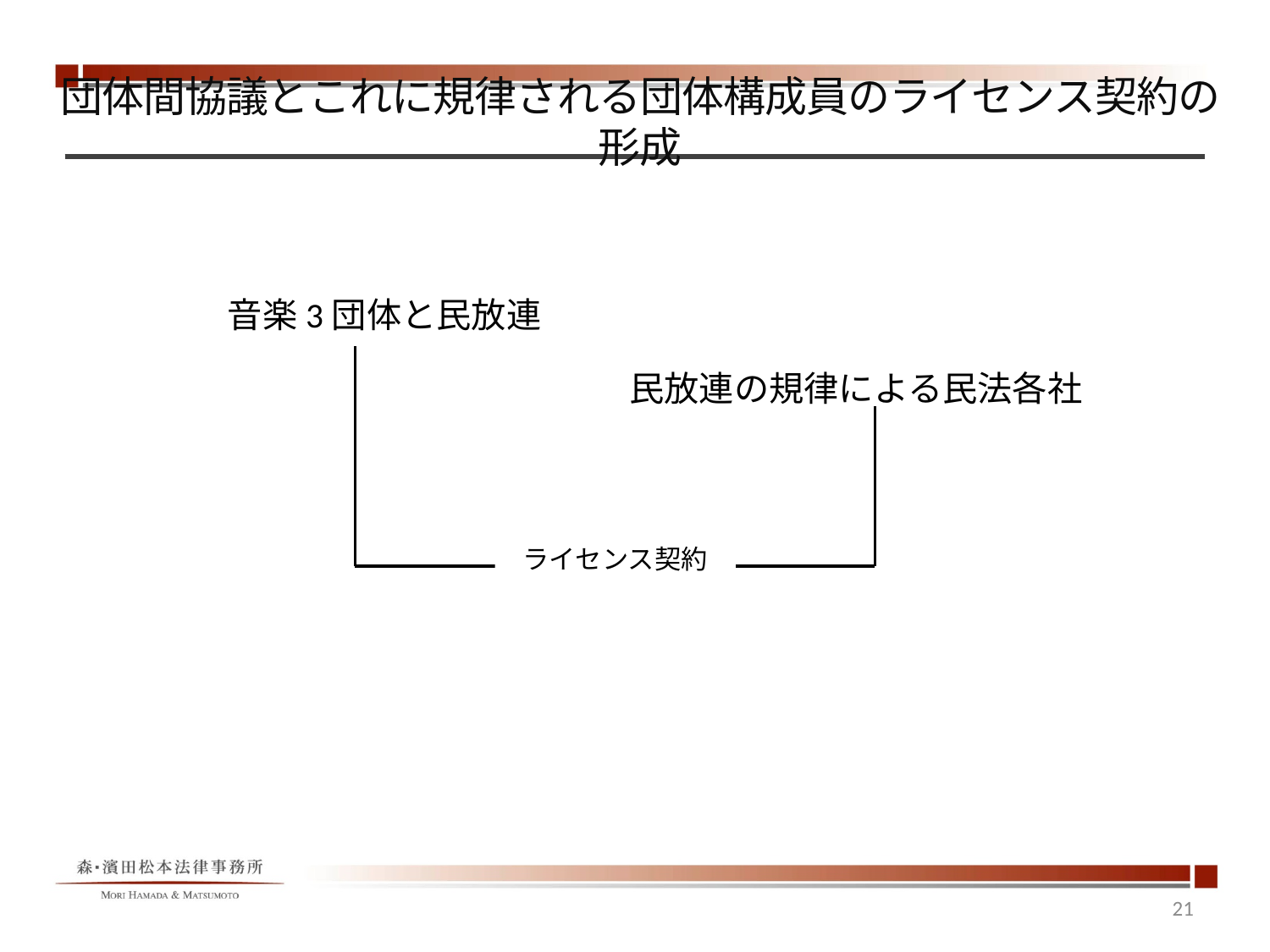

# 団体間協議とこれに規律される団体構成員のライセンス契約の形成
音楽3団体と民放連
民放連の規律による民法各社
ライセンス契約
21